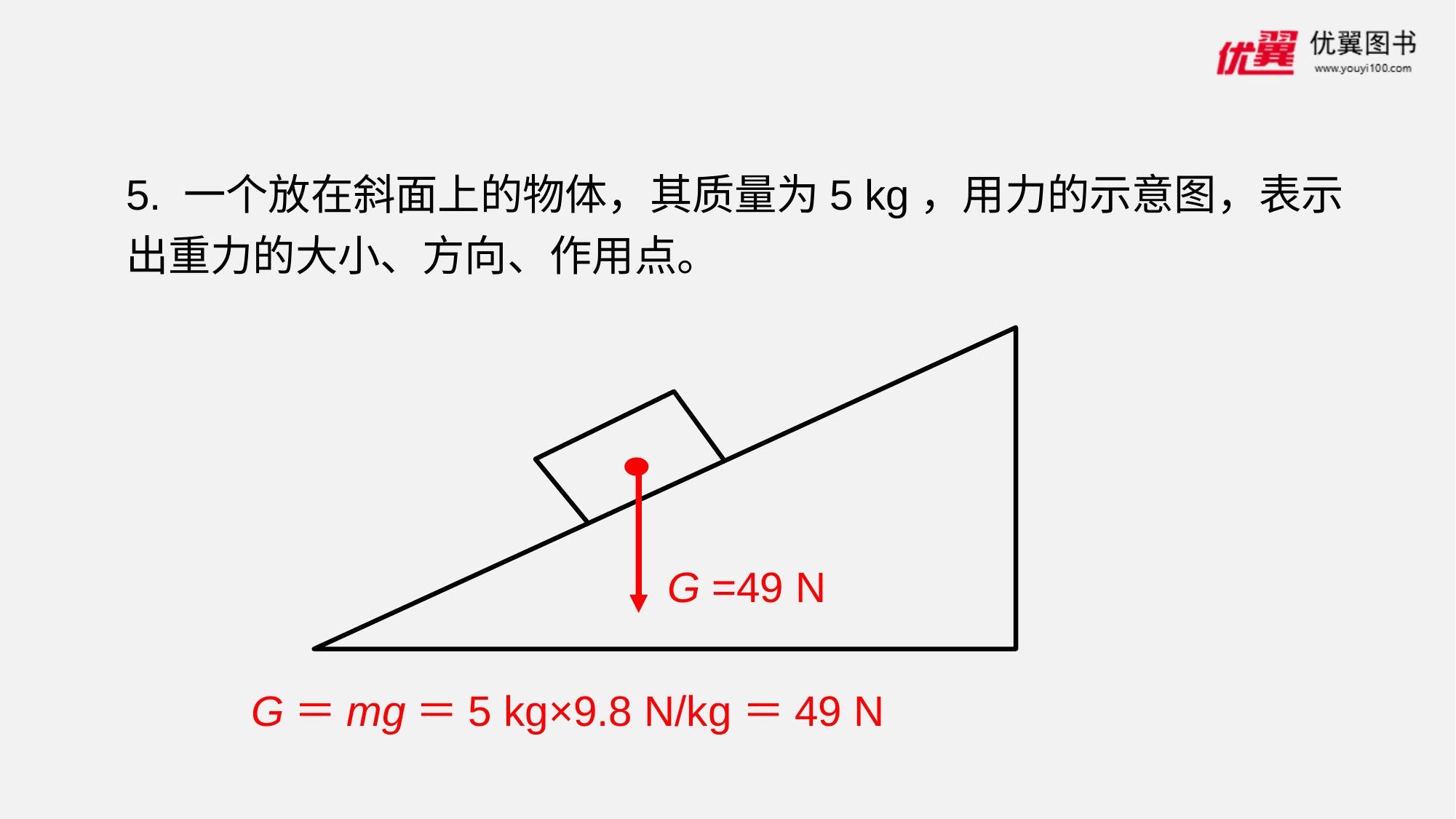

5. 一个放在斜面上的物体，其质量为5 kg，用力的示意图，表示出重力的大小、方向、作用点。

G =49 N
G＝mg＝5 kg×9.8 N/kg＝49 N